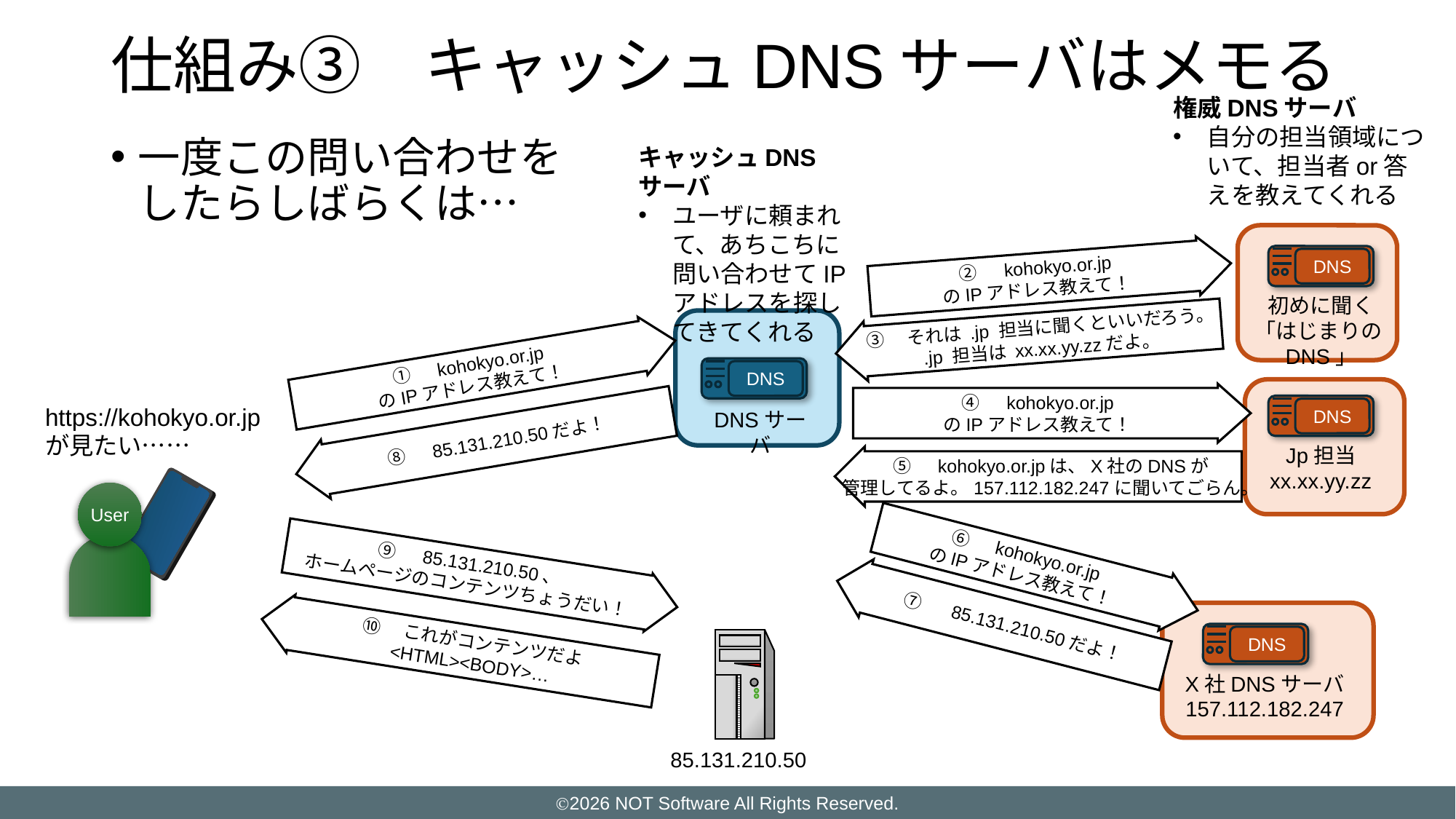

# 仕組み③　キャッシュDNSサーバはメモる
権威DNSサーバ
自分の担当領域について、担当者or答えを教えてくれる
一度この問い合わせを
したらしばらくは…
キャッシュDNSサーバ
ユーザに頼まれて、あちこちに問い合わせてIPアドレスを探してきてくれる

DNS

②　kohokyo.or.jp
のIPアドレス教えて！
初めに聞く
「はじまりのDNS」
③　それは .jp 担当に聞くといいだろう。
.jp 担当は xx.xx.yy.zzだよ。

①　kohokyo.or.jp
のIPアドレス教えて！

DNS

④　kohokyo.or.jp
のIPアドレス教えて！

DNS

https://kohokyo.or.jp
が見たい……
DNSサーバ
⑧　85.131.210.50だよ！
Jp担当
xx.xx.yy.zz
⑤　kohokyo.or.jpは、X社のDNSが
管理してるよ。157.112.182.247に聞いてごらん。

User

⑥　kohokyo.or.jp
のIPアドレス教えて！
⑨　85.131.210.50、
ホームページのコンテンツちょうだい！
⑦　 85.131.210.50だよ！

⑩　これがコンテンツだよ
<HTML><BODY>…

DNS

X社DNSサーバ
157.112.182.247
85.131.210.50